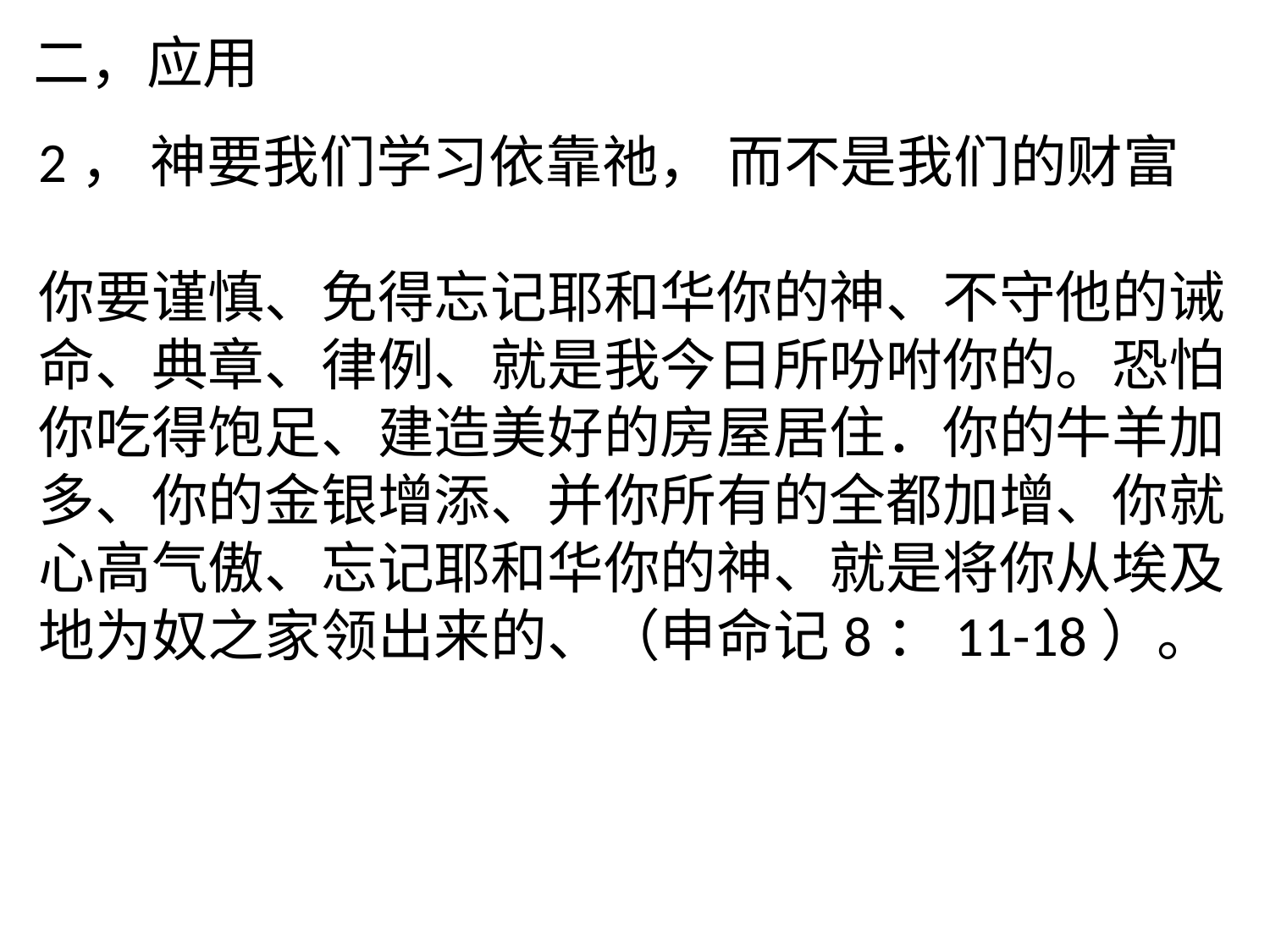

二，应用

2， 神要我们学习依靠祂， 而不是我们的财富

你要谨慎、免得忘记耶和华你的神、不守他的诫
命、典章、律例、就是我今日所吩咐你的。恐怕
你吃得饱足、建造美好的房屋居住．你的牛羊加
多、你的金银增添、并你所有的全都加增、你就
心高气傲、忘记耶和华你的神、就是将你从埃及
地为奴之家领出来的、（申命记8：11-18）。